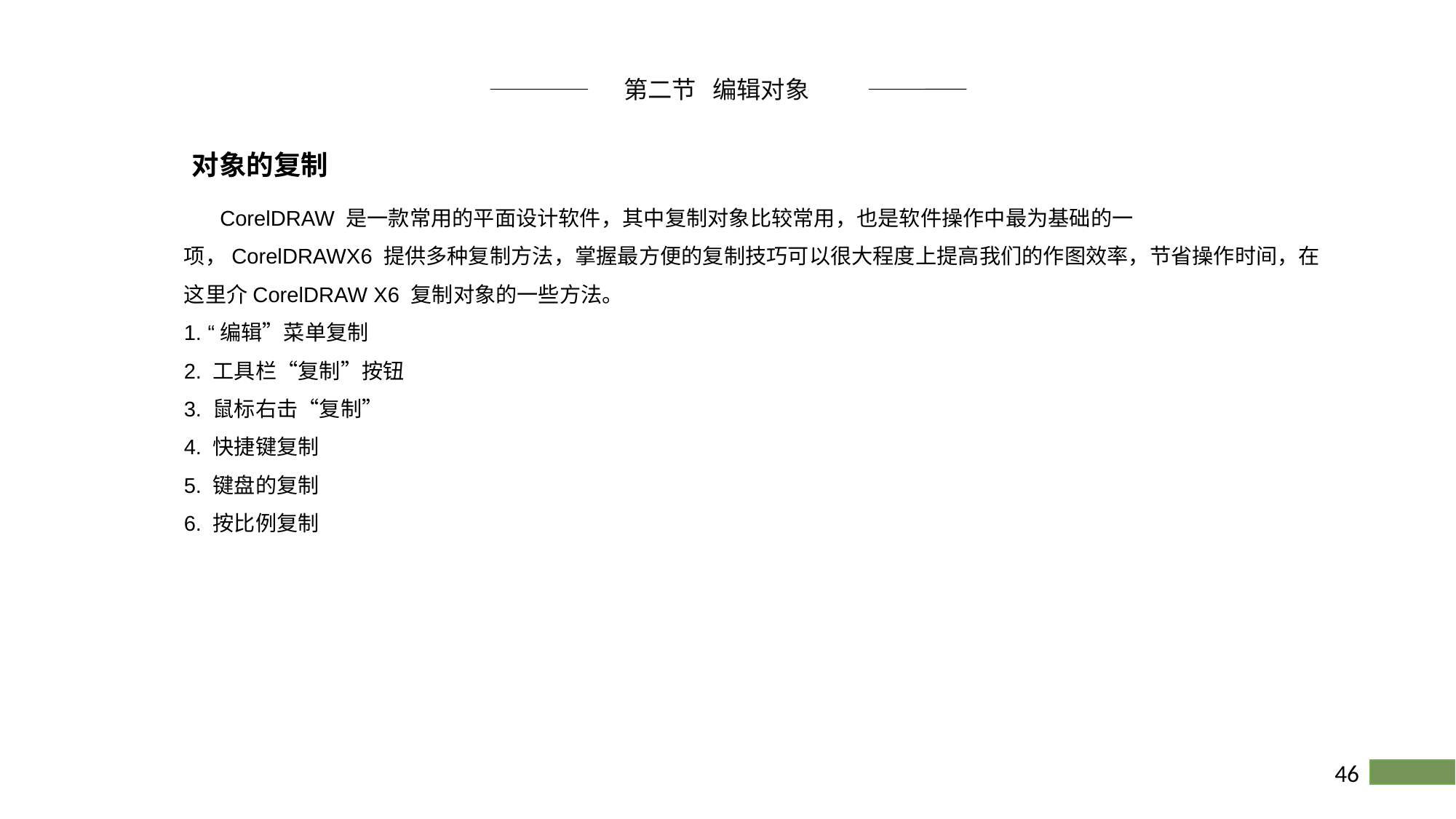

第二节   编辑对象
对象的复制
      CorelDRAW 是一款常用的平面设计软件，其中复制对象比较常用，也是软件操作中最为基础的一项，CorelDRAWX6 提供多种复制方法，掌握最方便的复制技巧可以很大程度上提高我们的作图效率，节省操作时间，在这里介CorelDRAW X6 复制对象的一些方法。
1. “编辑”菜单复制
2. 工具栏“复制”按钮
3. 鼠标右击“复制”
4. 快捷键复制
5. 键盘的复制
6. 按比例复制

46